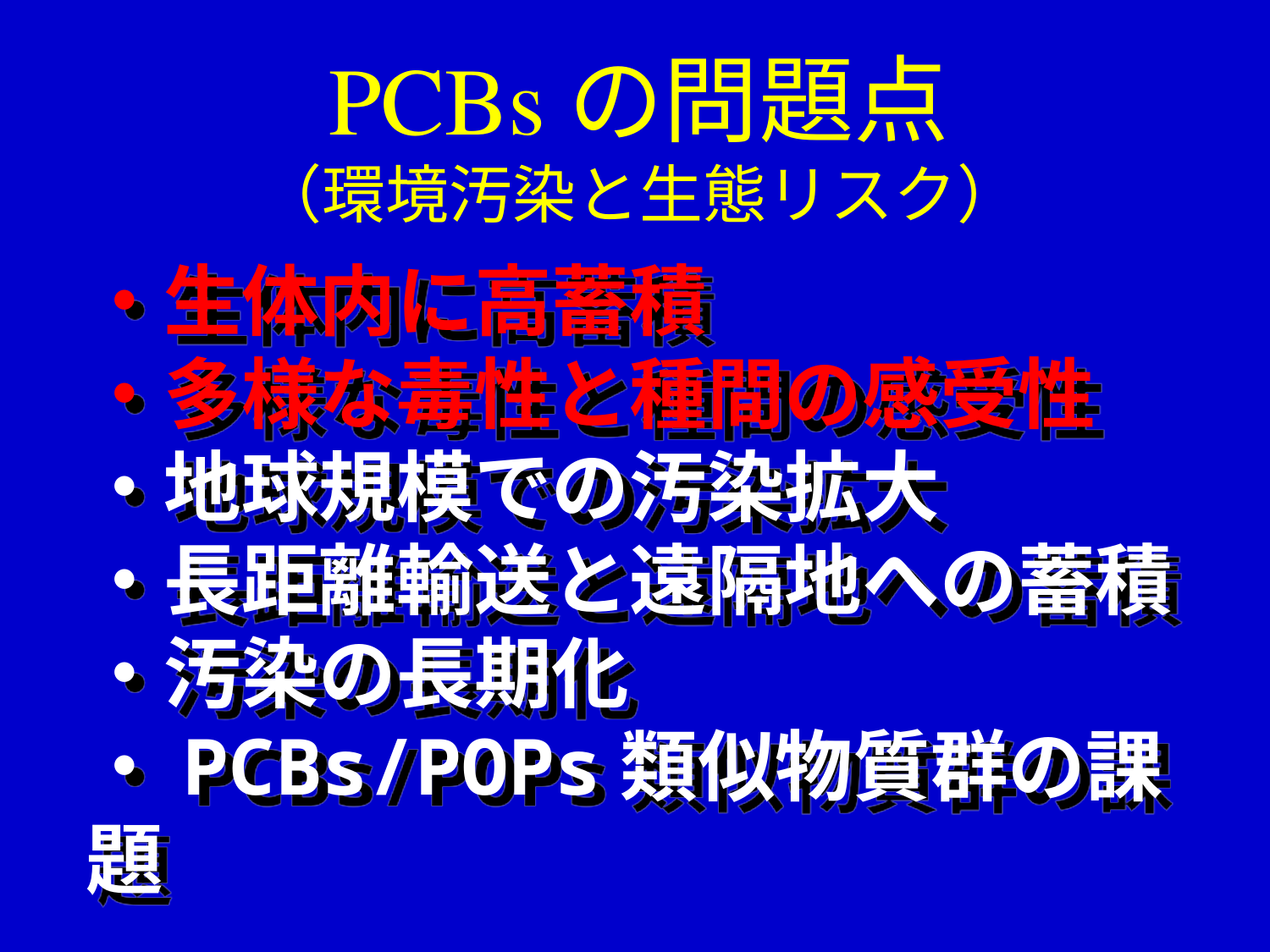

PCBsの問題点
（環境汚染と生態リスク）
・生体内に高蓄積
・多様な毒性と種間の感受性
・地球規模での汚染拡大
・長距離輸送と遠隔地への蓄積
・汚染の長期化
・PCBs/POPs類似物質群の課題